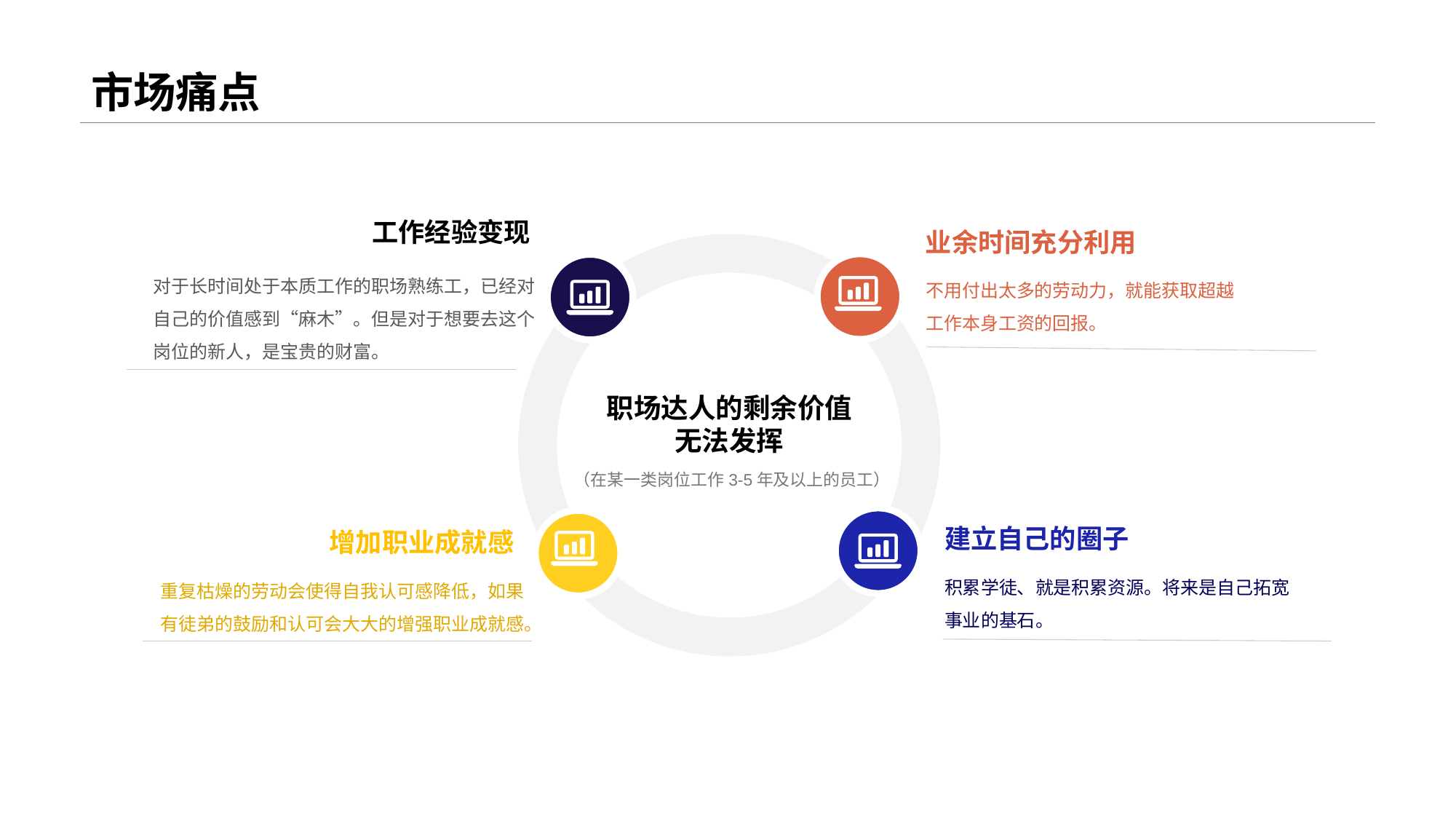

# 市场痛点
 工作经验变现
业余时间充分利用

对于长时间处于本质工作的职场熟练工，已经对自己的价值感到“麻木”。但是对于想要去这个岗位的新人，是宝贵的财富。
不用付出太多的劳动力，就能获取超越工作本身工资的回报。

职场达人的剩余价值无法发挥
（在某一类岗位工作3-5年及以上的员工）

建立自己的圈子
增加职业成就感

积累学徒、就是积累资源。将来是自己拓宽事业的基石。
重复枯燥的劳动会使得自我认可感降低，如果有徒弟的鼓励和认可会大大的增强职业成就感。